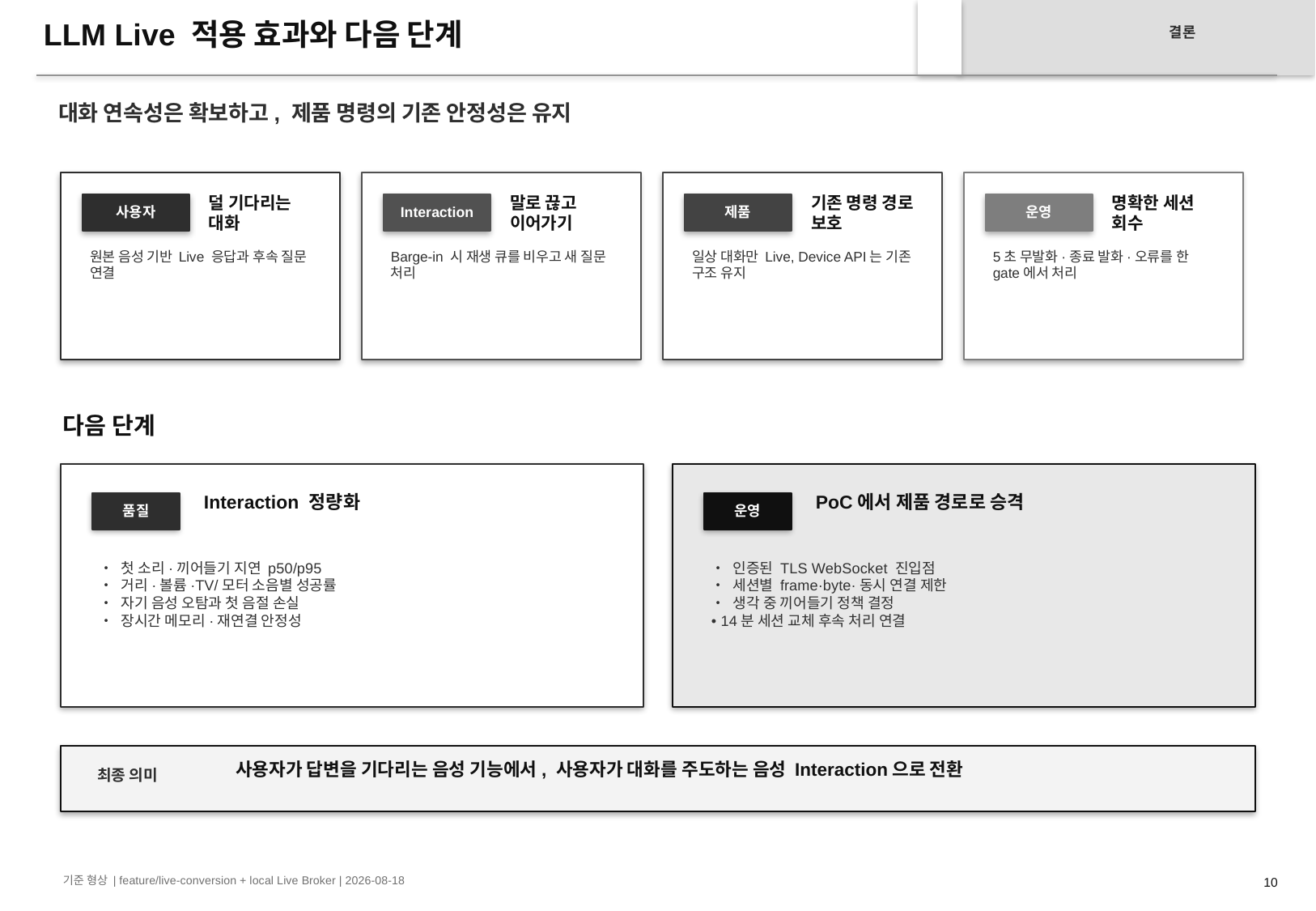

LLM Live 적용 효과와 다음 단계
결론

대화 연속성은 확보하고, 제품 명령의 기존 안정성은 유지

덜 기다리는 대화
말로 끊고 이어가기
기존 명령 경로 보호
명확한 세션 회수

사용자
Interaction
제품
운영
원본 음성 기반 Live 응답과 후속 질문 연결
Barge-in 시 재생 큐를 비우고 새 질문 처리
일상 대화만 Live, Device API는 기존 구조 유지
5초 무발화·종료 발화·오류를 한 gate에서 처리
다음 단계

Interaction 정량화
PoC에서 제품 경로로 승격

품질
운영
• 첫 소리·끼어들기 지연 p50/p95
• 거리·볼륨·TV/모터 소음별 성공률
• 자기 음성 오탐과 첫 음절 손실
• 장시간 메모리·재연결 안정성
• 인증된 TLS WebSocket 진입점
• 세션별 frame·byte·동시 연결 제한
• 생각 중 끼어들기 정책 결정
• 14분 세션 교체 후속 처리 연결

사용자가 답변을 기다리는 음성 기능에서, 사용자가 대화를 주도하는 음성 Interaction으로 전환
최종 의미
기준 형상 | feature/live-conversion + local Live Broker | 2026-08-18
10